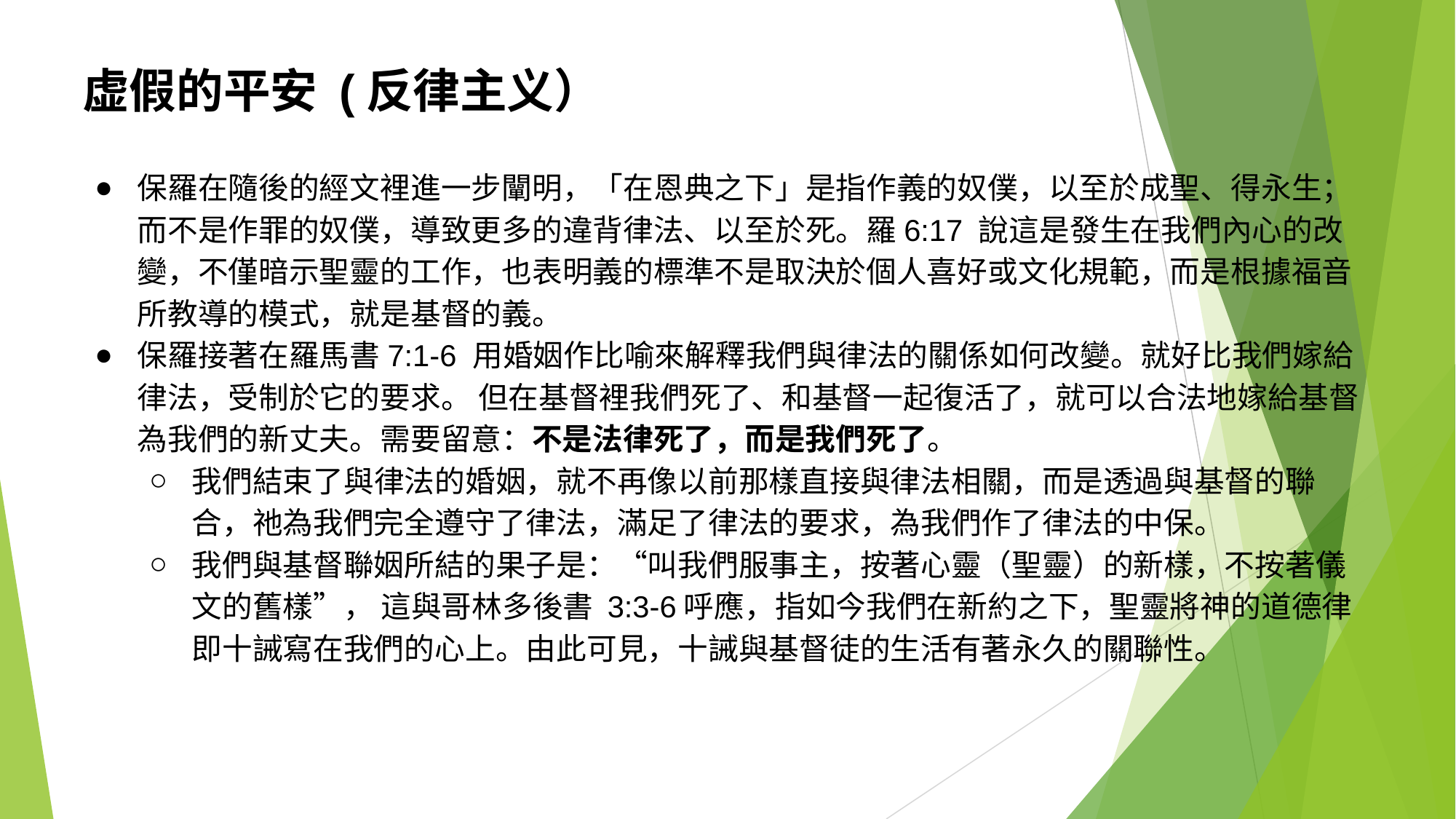

虚假的平安 (反律主义）
保羅在隨後的經文裡進一步闡明，「在恩典之下」是指作義的奴僕，以至於成聖、得永生；而不是作罪的奴僕，導致更多的違背律法、以至於死。羅6:17 說這是發生在我們內心的改變，不僅暗示聖靈的工作，也表明義的標準不是取決於個人喜好或文化規範，而是根據福音所教導的模式，就是基督的義。
保羅接著在羅馬書7:1-6 用婚姻作比喻來解釋我們與律法的關係如何改變。就好比我們嫁給律法，受制於它的要求。 但在基督裡我們死了、和基督一起復活了，就可以合法地嫁給基督為我們的新丈夫。需要留意：不是法律死了，而是我們死了。
我們結束了與律法的婚姻，就不再像以前那樣直接與律法相關，而是透過與基督的聯合，祂為我們完全遵守了律法，滿足了律法的要求，為我們作了律法的中保。
我們與基督聯姻所結的果子是：“叫我們服事主，按著心靈（聖靈）的新樣，不按著儀文的舊樣”， 這與哥林多後書 3:3-6呼應，指如今我們在新約之下，聖靈將神的道德律即十誡寫在我們的心上。由此可見，十誡與基督徒的生活有著永久的關聯性。